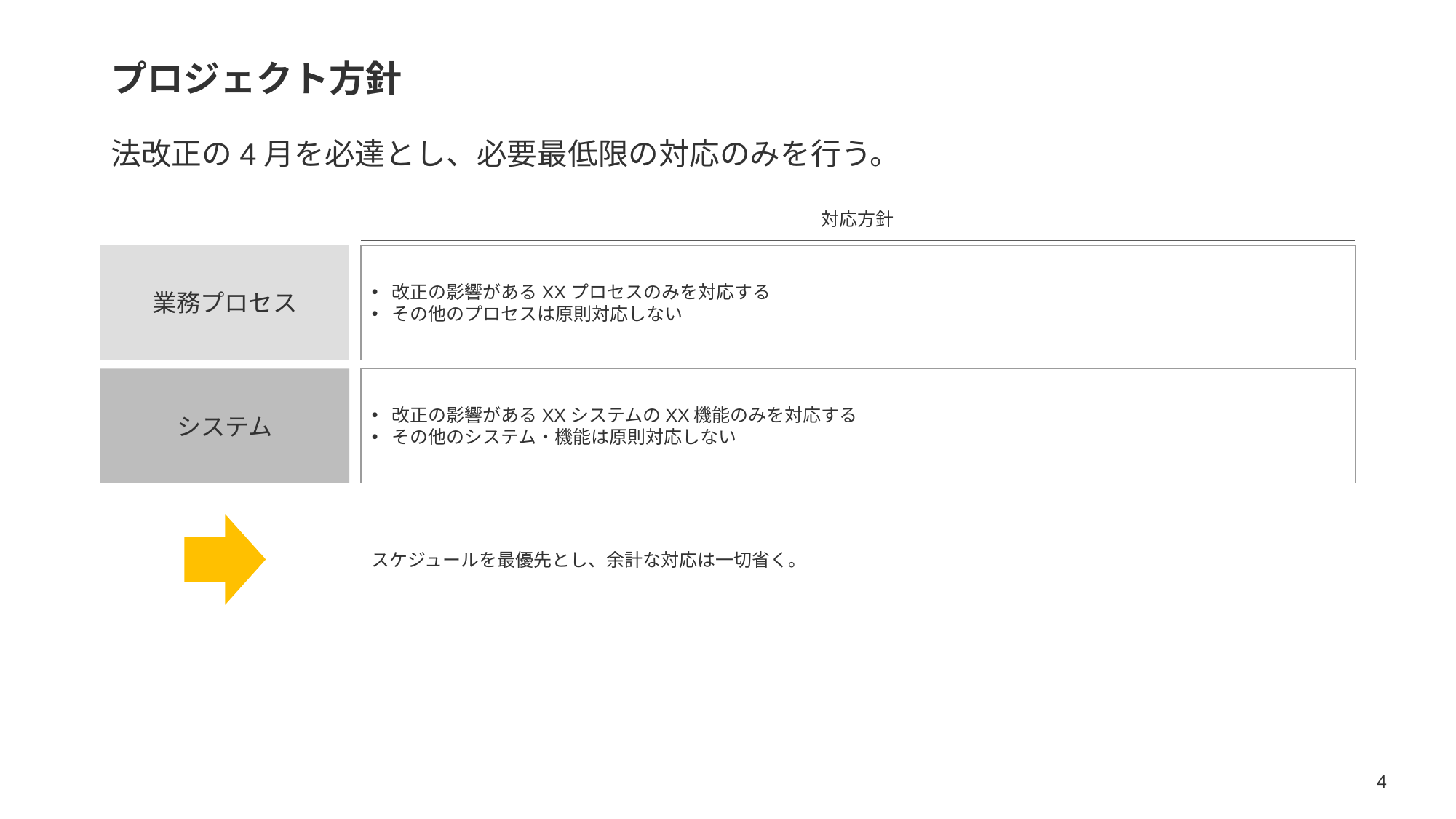

# プロジェクト方針
法改正の4月を必達とし、必要最低限の対応のみを行う。
対応方針
改正の影響があるXXプロセスのみを対応する
その他のプロセスは原則対応しない
業務プロセス
システム
改正の影響があるXXシステムのXX機能のみを対応する
その他のシステム・機能は原則対応しない
スケジュールを最優先とし、余計な対応は一切省く。

4